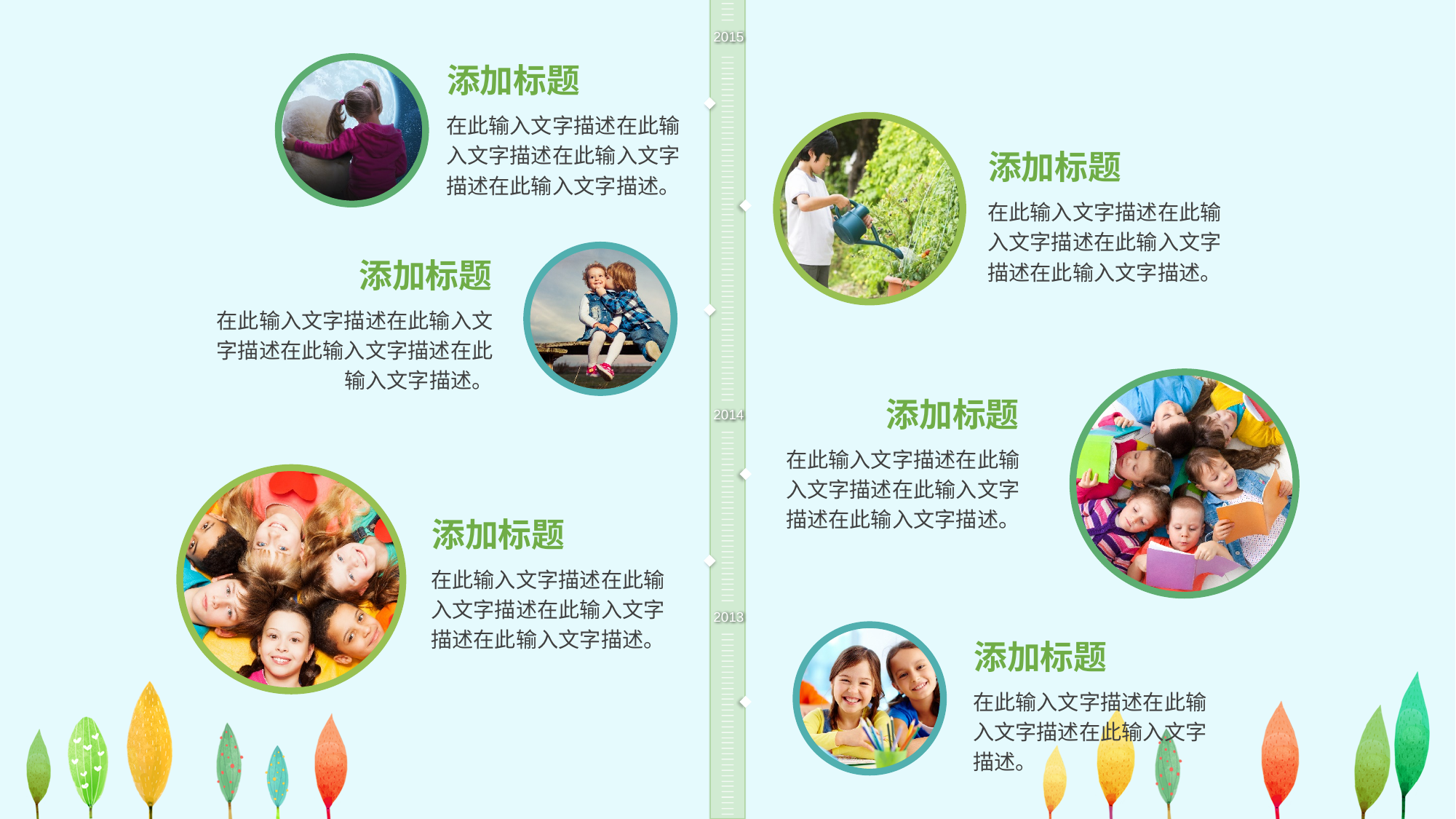

2015
添加标题

在此输入文字描述在此输入文字描述在此输入文字描述在此输入文字描述。

添加标题
在此输入文字描述在此输入文字描述在此输入文字描述在此输入文字描述。

添加标题
在此输入文字描述在此输入文字描述在此输入文字描述在此输入文字描述。

添加标题
2014
在此输入文字描述在此输入文字描述在此输入文字描述在此输入文字描述。

添加标题
在此输入文字描述在此输入文字描述在此输入文字描述在此输入文字描述。

2013

添加标题
在此输入文字描述在此输入文字描述在此输入文字描述。